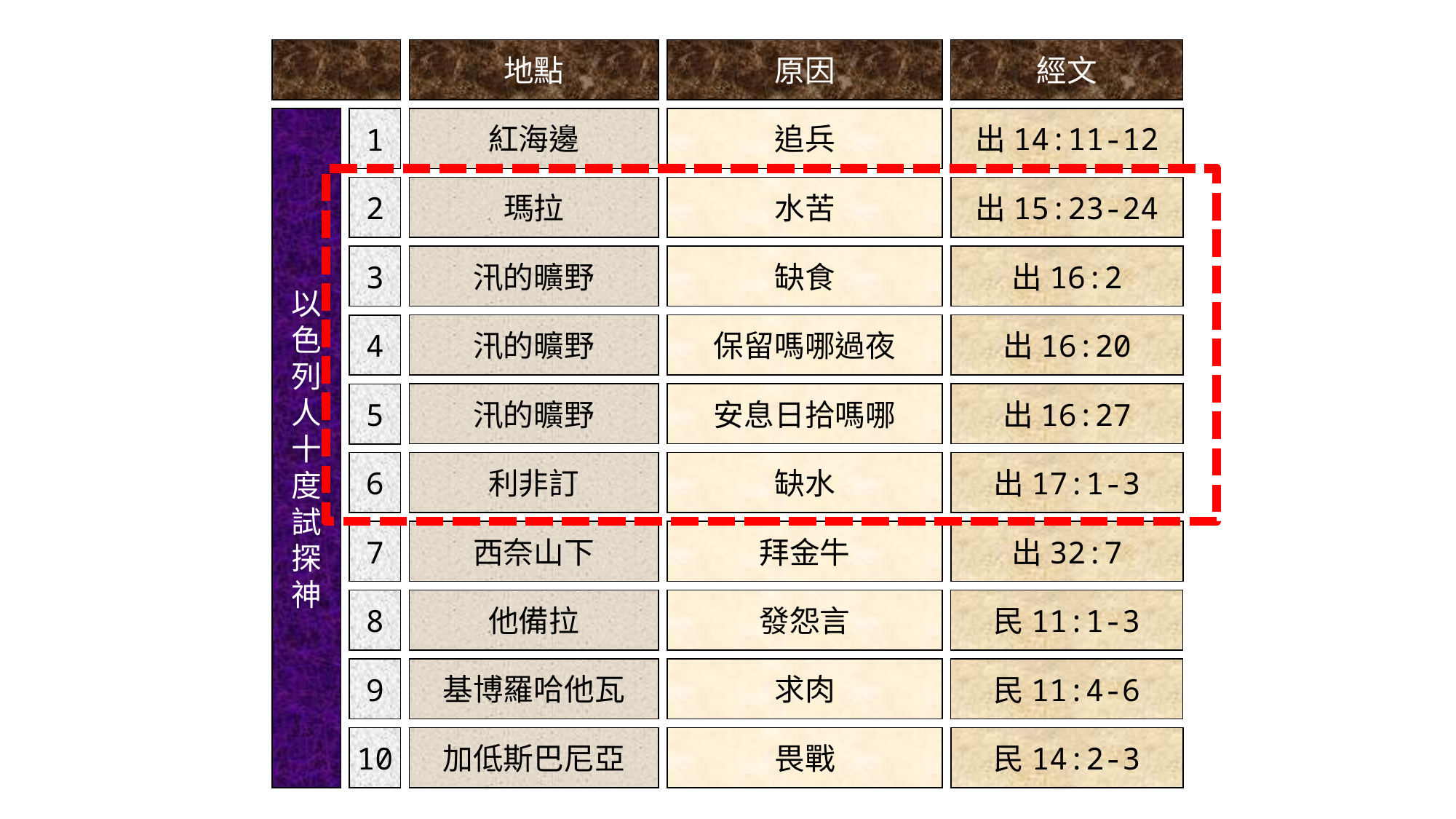

地點
原因
經文
以
色
列
人
十
度
試
探
神
紅海邊
追兵
出14:11-12
1

2
瑪拉
水苦
出15:23-24
3
汛的曠野
缺食
出16:2
汛的曠野
保留嗎哪過夜
出16:20
4
汛的曠野
安息日拾嗎哪
出16:27
5
6
利非訂
缺水
出17:1-3
7
西奈山下
拜金牛
出32:7
8
他備拉
發怨言
民11:1-3
基博羅哈他瓦
求肉
9
民11:4-6
10
加低斯巴尼亞
畏戰
民14:2-3